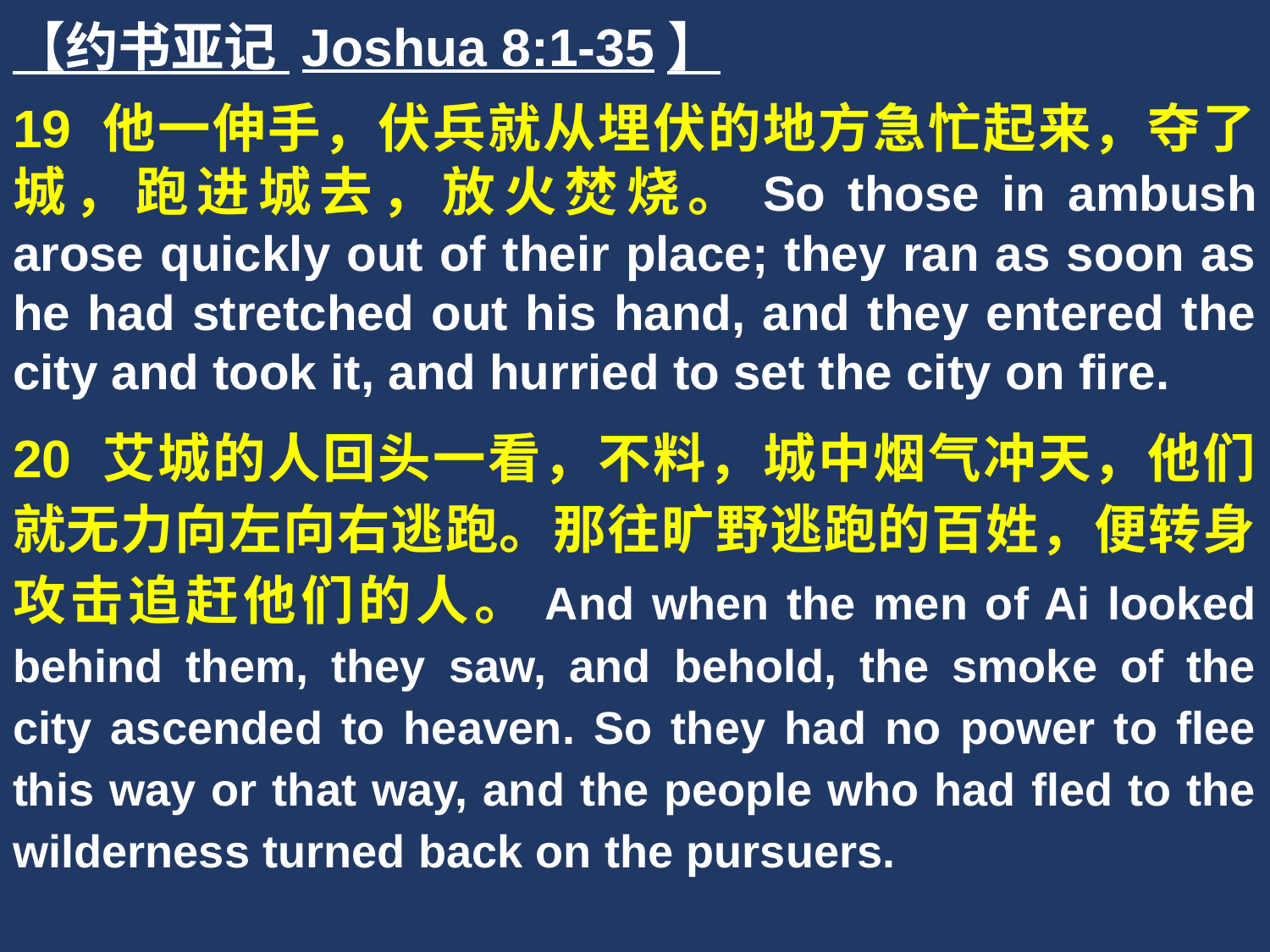

【约书亚记 Joshua 8:1-35】
19 他一伸手，伏兵就从埋伏的地方急忙起来，夺了城，跑进城去，放火焚烧。So those in ambush arose quickly out of their place; they ran as soon as he had stretched out his hand, and they entered the city and took it, and hurried to set the city on fire.
20 艾城的人回头一看，不料，城中烟气冲天，他们就无力向左向右逃跑。那往旷野逃跑的百姓，便转身攻击追赶他们的人。And when the men of Ai looked behind them, they saw, and behold, the smoke of the city ascended to heaven. So they had no power to flee this way or that way, and the people who had fled to the wilderness turned back on the pursuers.